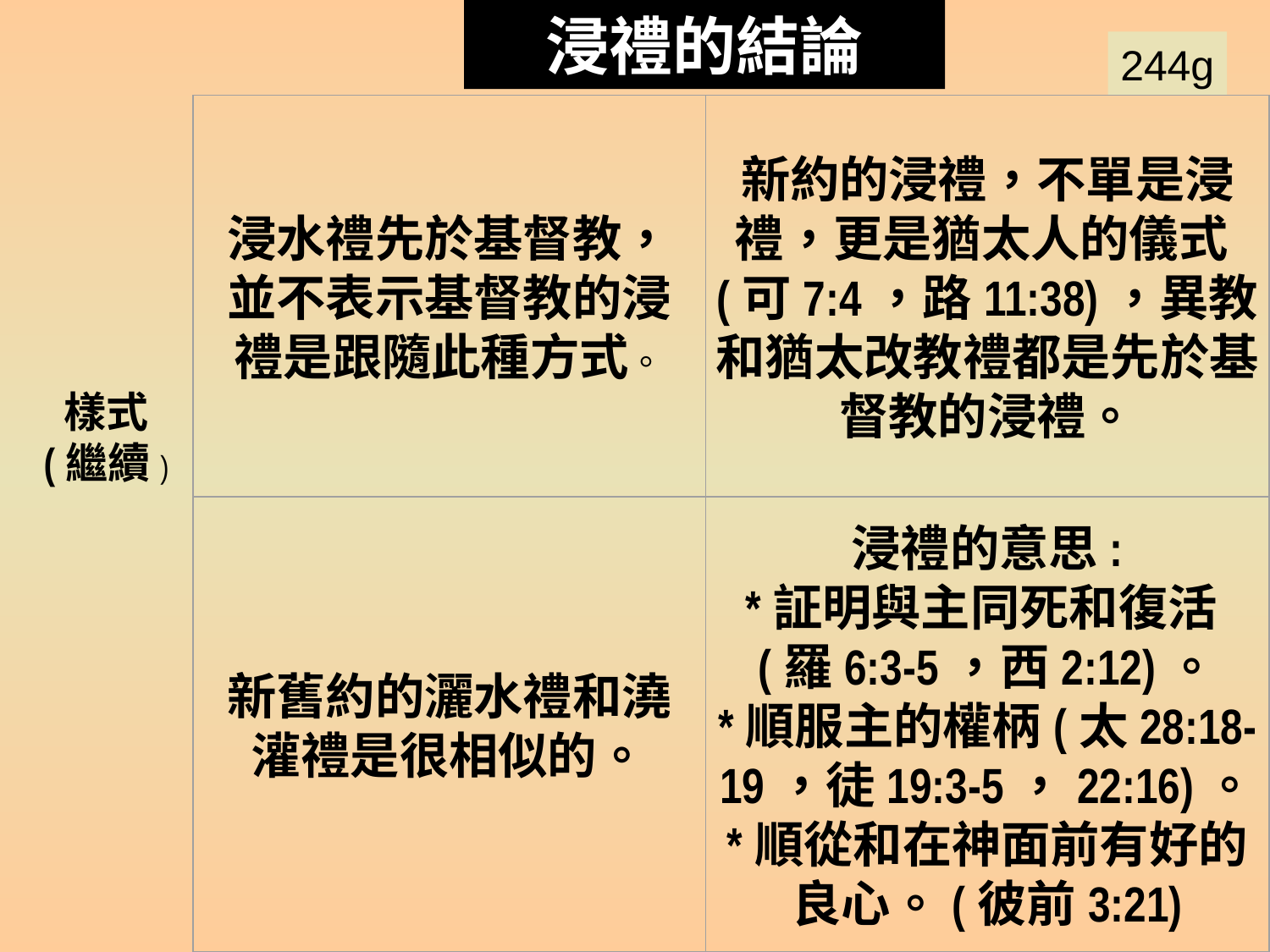

浸禮的結論
244g
Baptism Summary 11

浸水禮先於基督教，並不表示基督教的浸禮是跟隨此種方式。

新約的浸禮，不單是浸禮，更是猶太人的儀式(可7:4，路11:38)，異教和猶太改教禮都是先於基督教的浸禮。
樣式
(繼續)

新舊約的灑水禮和澆灌禮是很相似的。

浸禮的意思:
*証明與主同死和復活(羅6:3-5，西2:12)。
*順服主的權柄(太28:18-19，徒19:3-5，22:16)。
*順從和在神面前有好的良心。(彼前3:21)